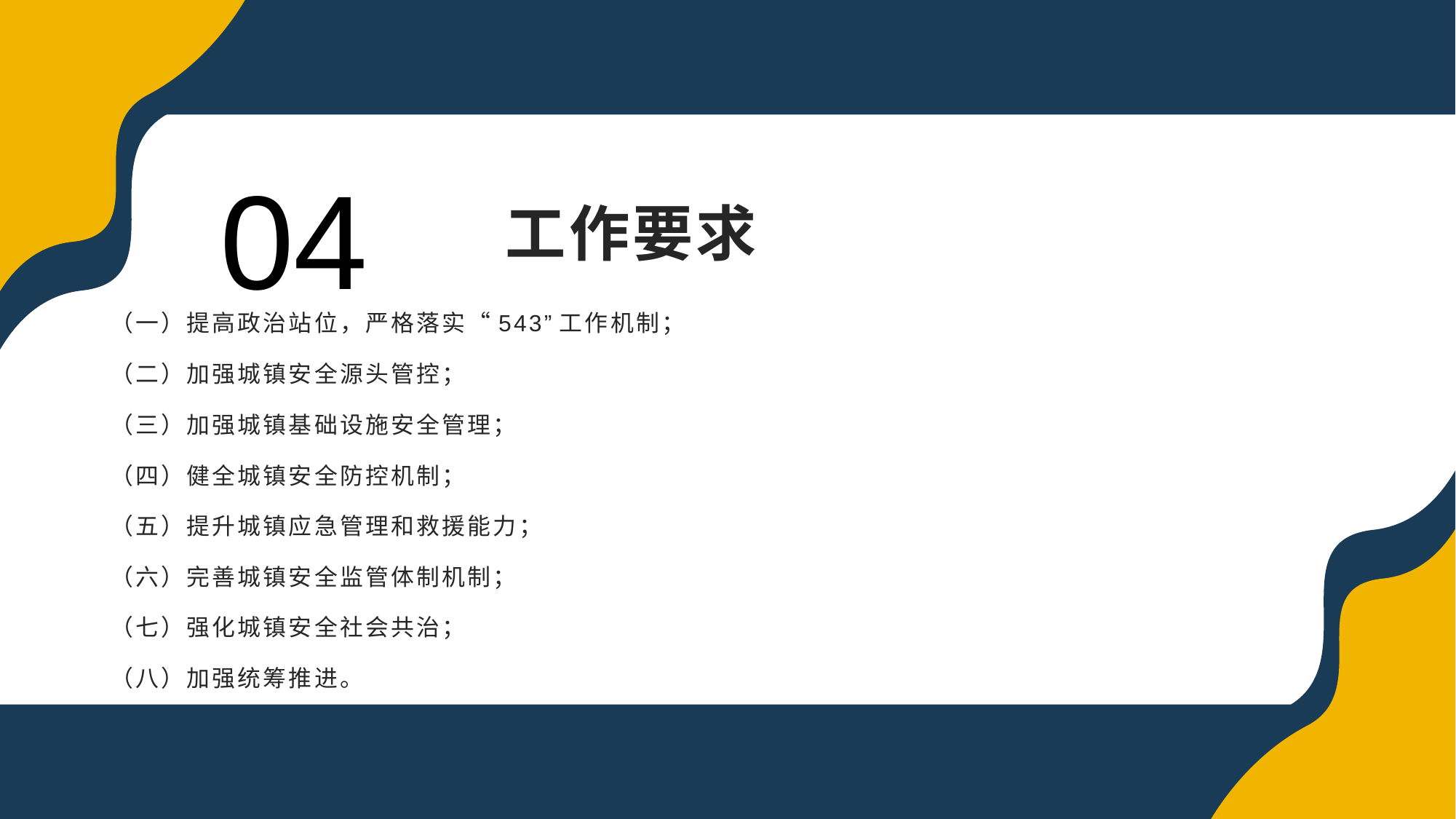

# 工作要求
04
（一）提高政治站位，严格落实“543”工作机制；
（二）加强城镇安全源头管控；
（三）加强城镇基础设施安全管理；
（四）健全城镇安全防控机制；
（五）提升城镇应急管理和救援能力；
（六）完善城镇安全监管体制机制；
（七）强化城镇安全社会共治；
（八）加强统筹推进。